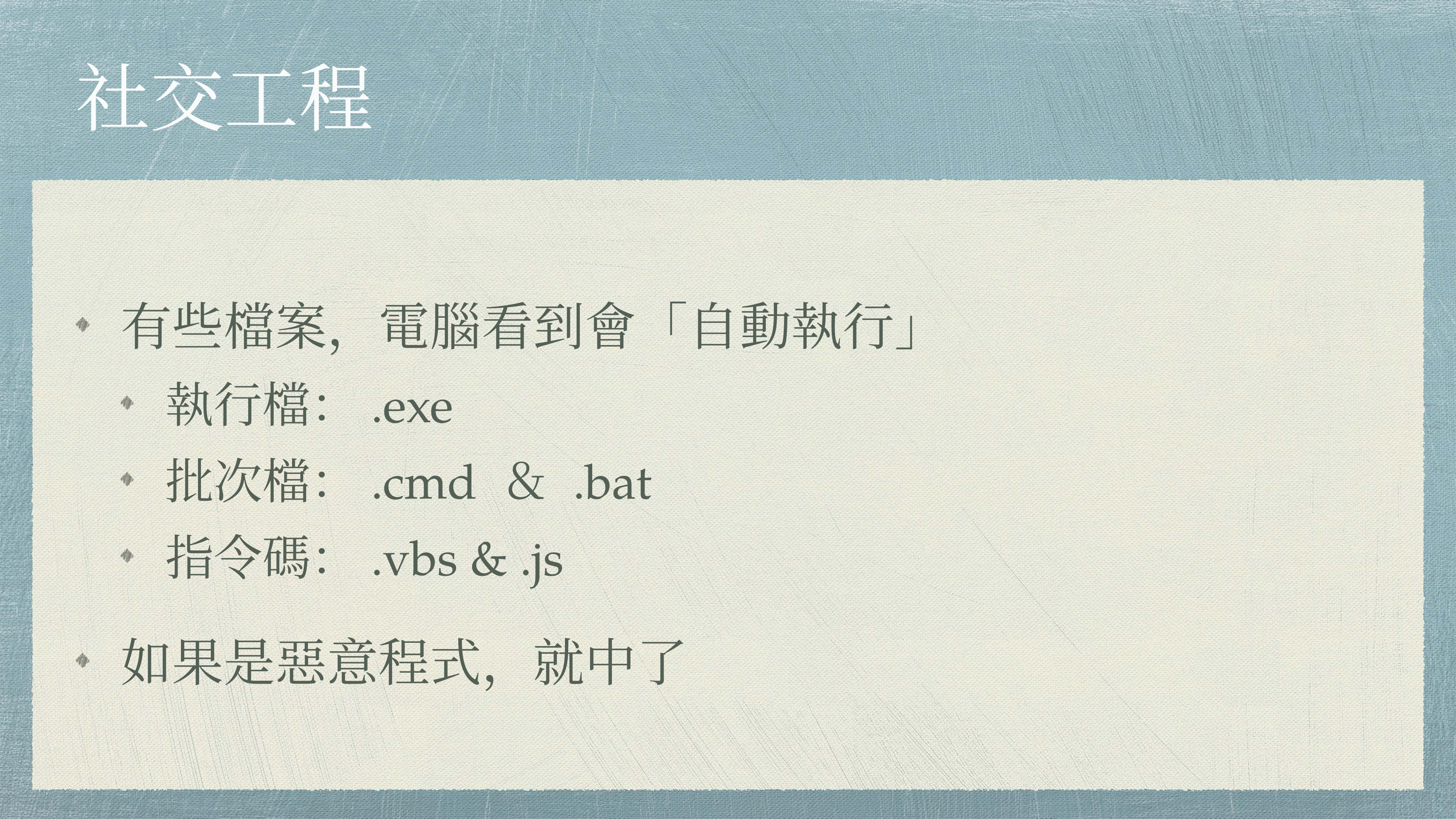

# 社交工程
有些檔案，電腦看到會「自動執行」
執行檔：.exe
批次檔：.cmd ＆ .bat
指令碼：.vbs & .js
如果是惡意程式，就中了